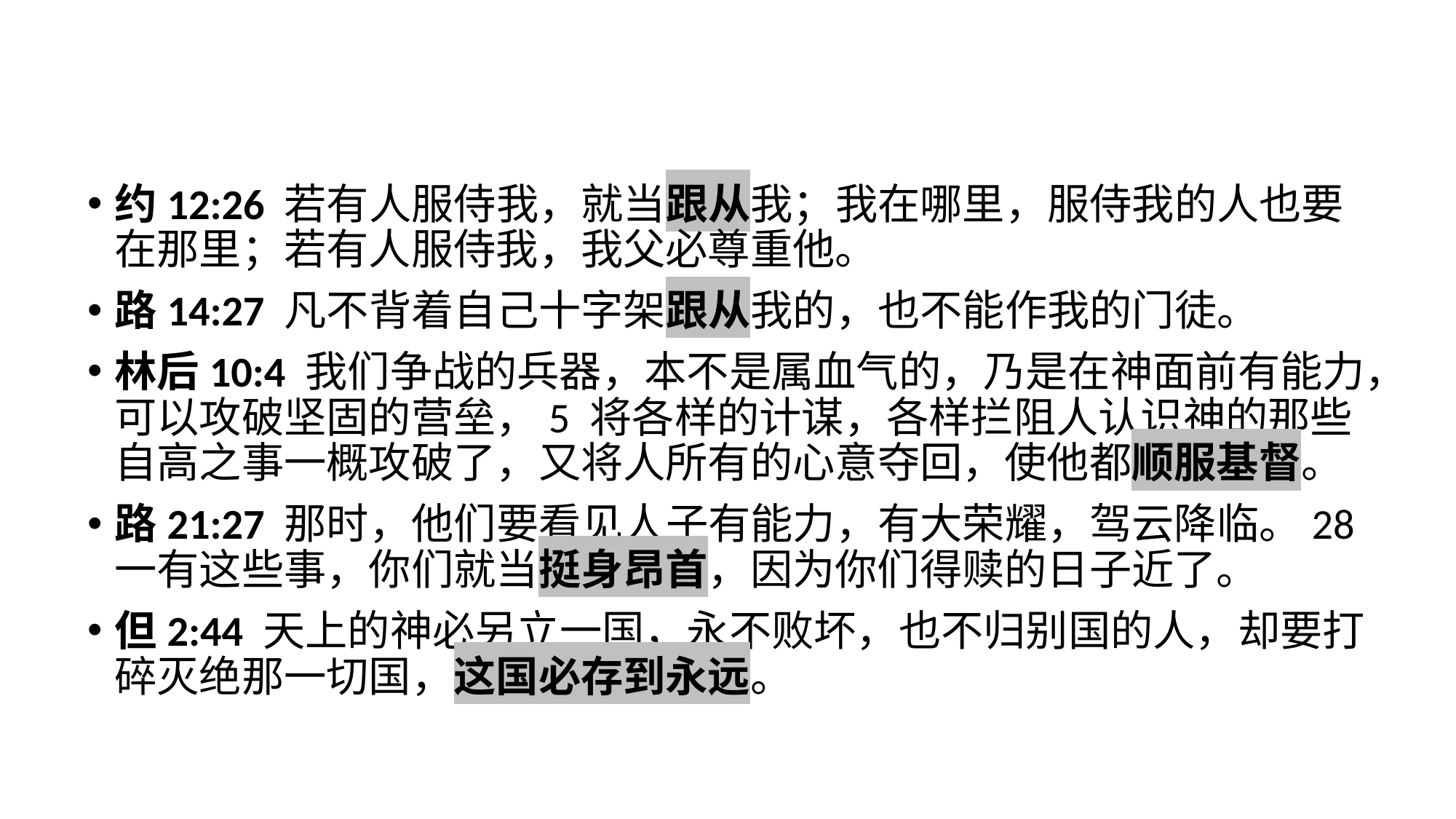

约12:26 若有人服侍我，就当跟从我；我在哪里，服侍我的人也要在那里；若有人服侍我，我父必尊重他。
路14:27 凡不背着自己十字架跟从我的，也不能作我的门徒。
林后10:4 我们争战的兵器，本不是属血气的，乃是在神面前有能力，可以攻破坚固的营垒，5 将各样的计谋，各样拦阻人认识神的那些自高之事一概攻破了，又将人所有的心意夺回，使他都顺服基督。
路21:27 那时，他们要看见人子有能力，有大荣耀，驾云降临。28 一有这些事，你们就当挺身昂首，因为你们得赎的日子近了。
但2:44 天上的神必另立一国，永不败坏，也不归别国的人，却要打碎灭绝那一切国，这国必存到永远。